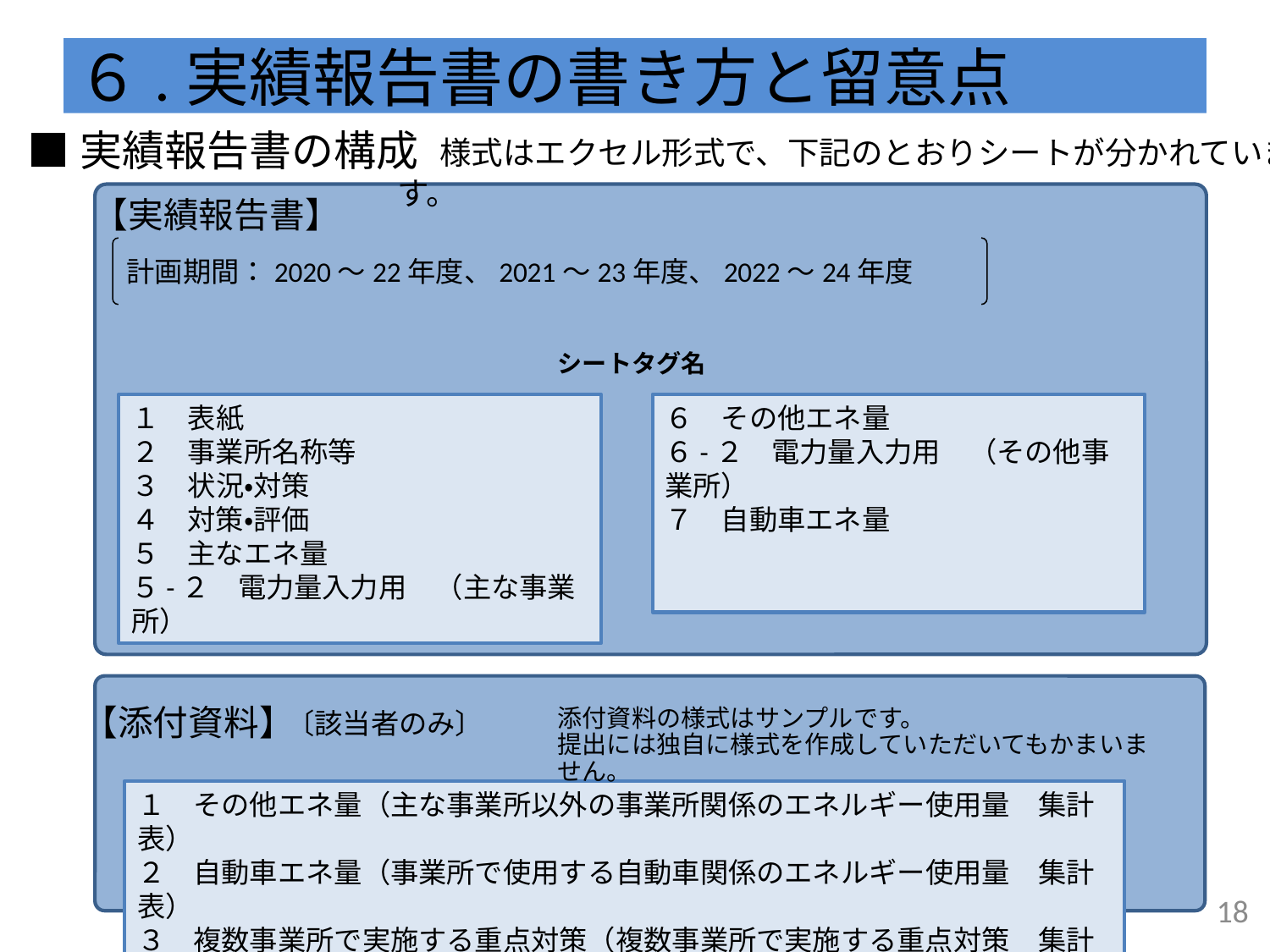

# ６.実績報告書の書き方と留意点
　様式はエクセル形式で、下記のとおりシートが分かれています。
■実績報告書の構成

【実績報告書】
計画期間：2020～22年度、2021～23年度、2022～24年度
シートタグ名
１　表紙
２　事業所名称等
３　状況・対策
４　対策・評価
５　主なエネ量
５-２　電力量入力用　（主な事業所）
６　その他エネ量
６-２　電力量入力用　（その他事業所）
７　自動車エネ量

【添付資料】
〔該当者のみ〕
添付資料の様式はサンプルです。
提出には独自に様式を作成していただいてもかまいません。
１　その他エネ量（主な事業所以外の事業所関係のエネルギー使用量　集計表）
２　自動車エネ量（事業所で使用する自動車関係のエネルギー使用量　集計表）
３　複数事業所で実施する重点対策（複数事業所で実施する重点対策　集計表）
18